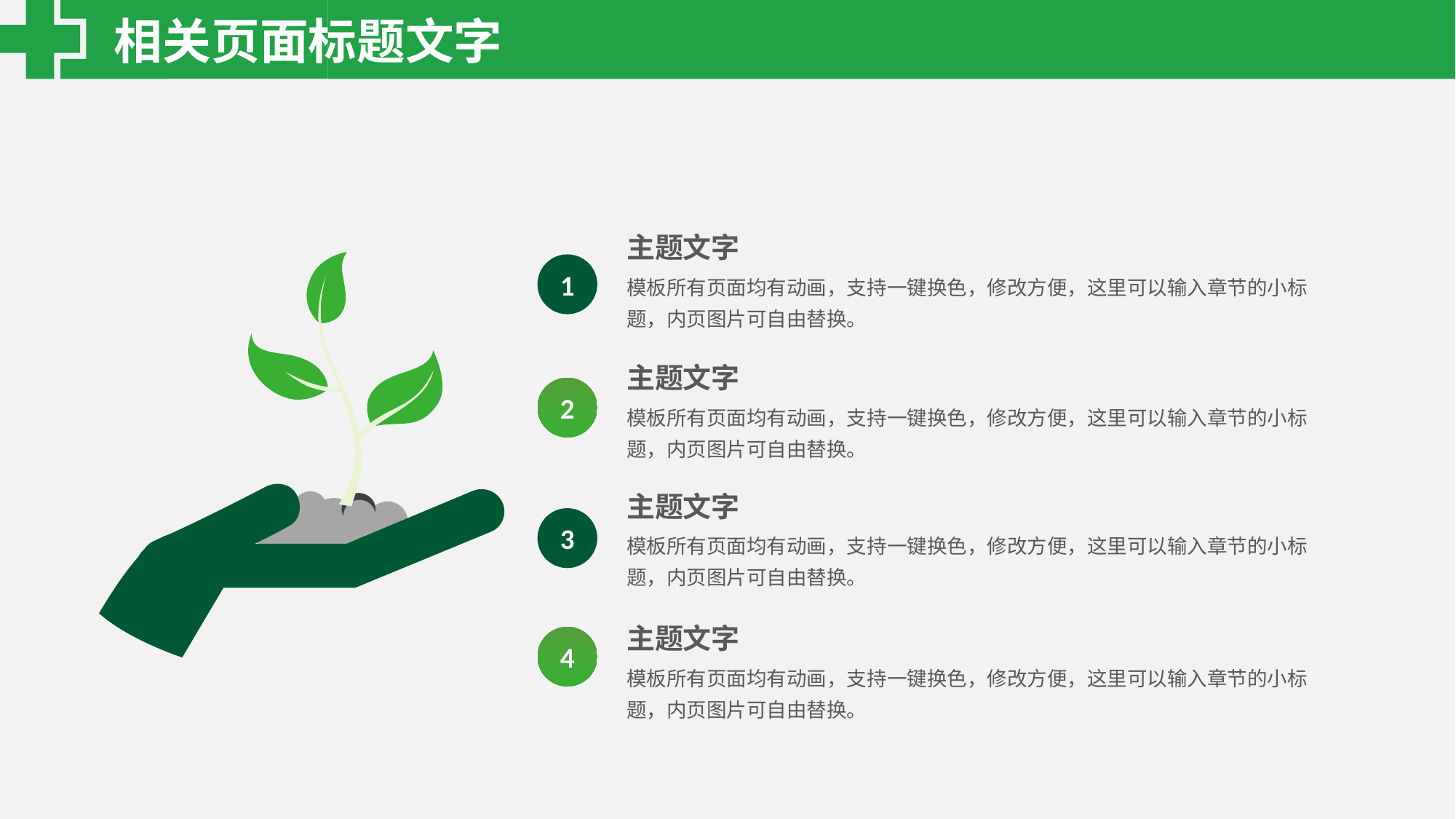

相关页面标题文字
主题文字

1
模板所有页面均有动画，支持一键换色，修改方便，这里可以输入章节的小标题，内页图片可自由替换。
主题文字
2
模板所有页面均有动画，支持一键换色，修改方便，这里可以输入章节的小标题，内页图片可自由替换。
主题文字
3
模板所有页面均有动画，支持一键换色，修改方便，这里可以输入章节的小标题，内页图片可自由替换。
主题文字
4
模板所有页面均有动画，支持一键换色，修改方便，这里可以输入章节的小标题，内页图片可自由替换。